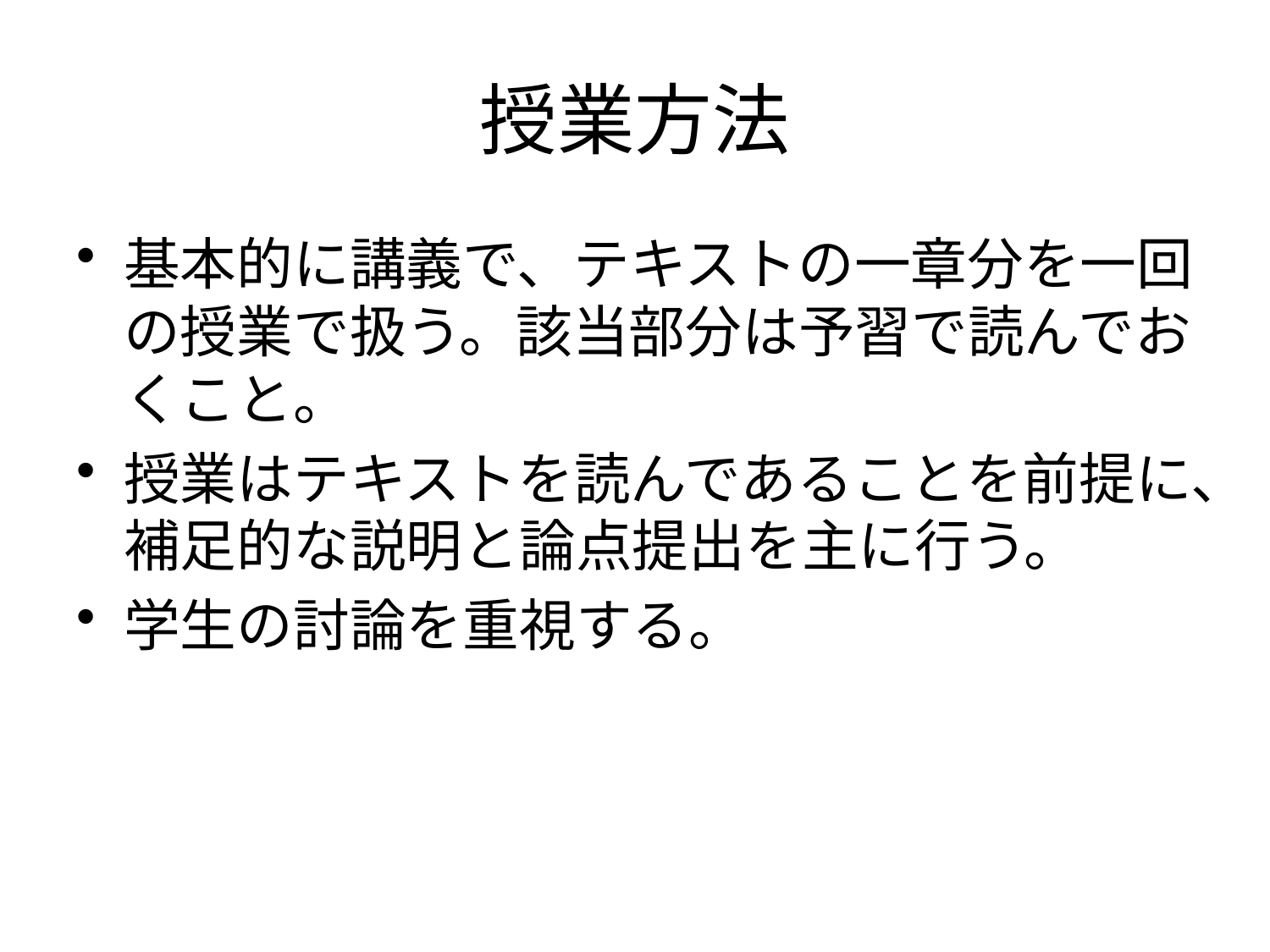

# 授業方法
基本的に講義で、テキストの一章分を一回の授業で扱う。該当部分は予習で読んでおくこと。
授業はテキストを読んであることを前提に、補足的な説明と論点提出を主に行う。
学生の討論を重視する。